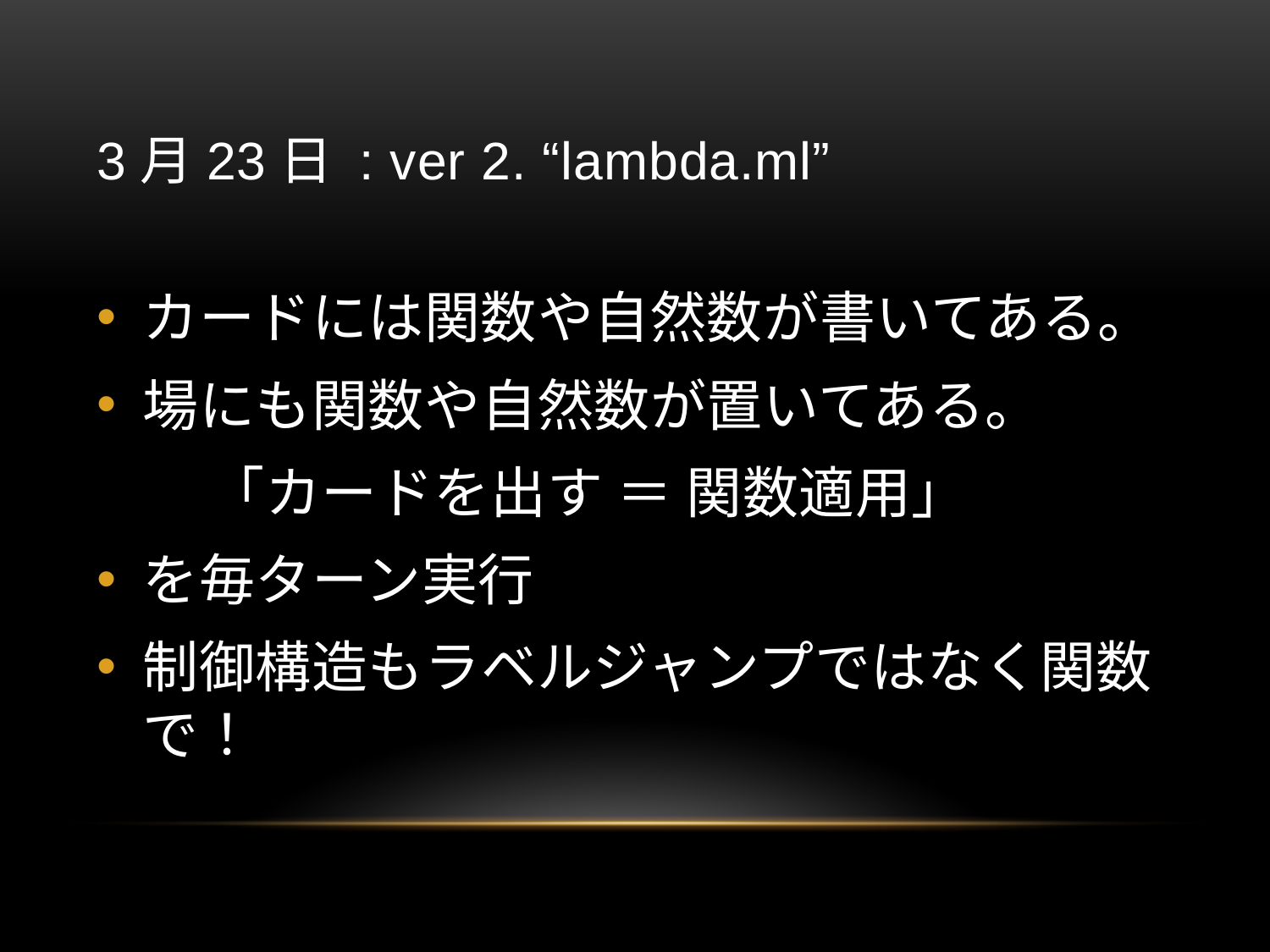

# 3月23日 : ver 2. “lambda.ml”
カードには関数や自然数が書いてある。
場にも関数や自然数が置いてある。
	「カードを出す ＝ 関数適用」
を毎ターン実行
制御構造もラベルジャンプではなく関数で！